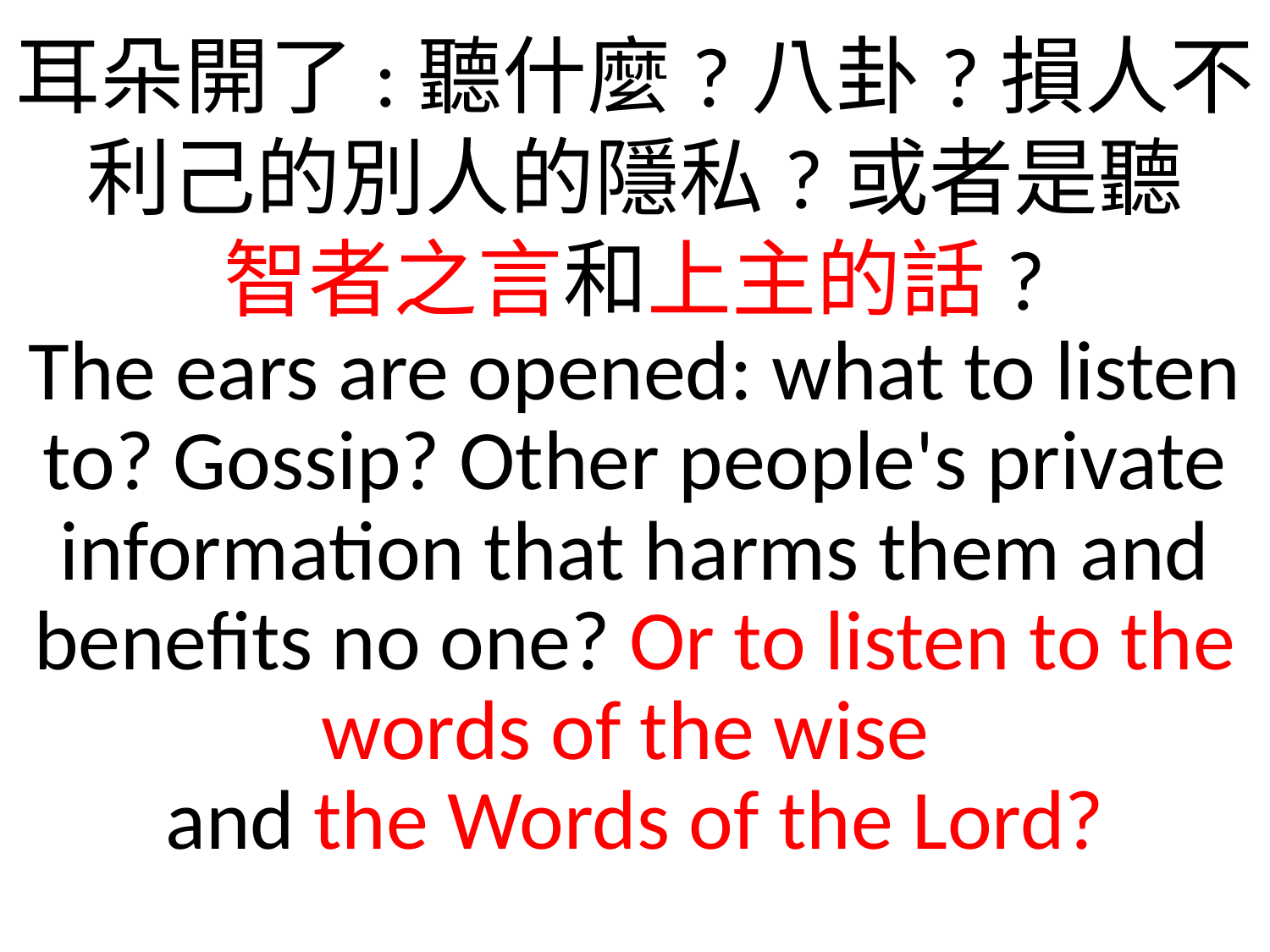

耳朵開了:聽什麼?八卦?損人不利己的別人的隱私?或者是聽
智者之言和上主的話?
The ears are opened: what to listen to? Gossip? Other people's private information that harms them and benefits no one? Or to listen to the words of the wise
and the Words of the Lord?